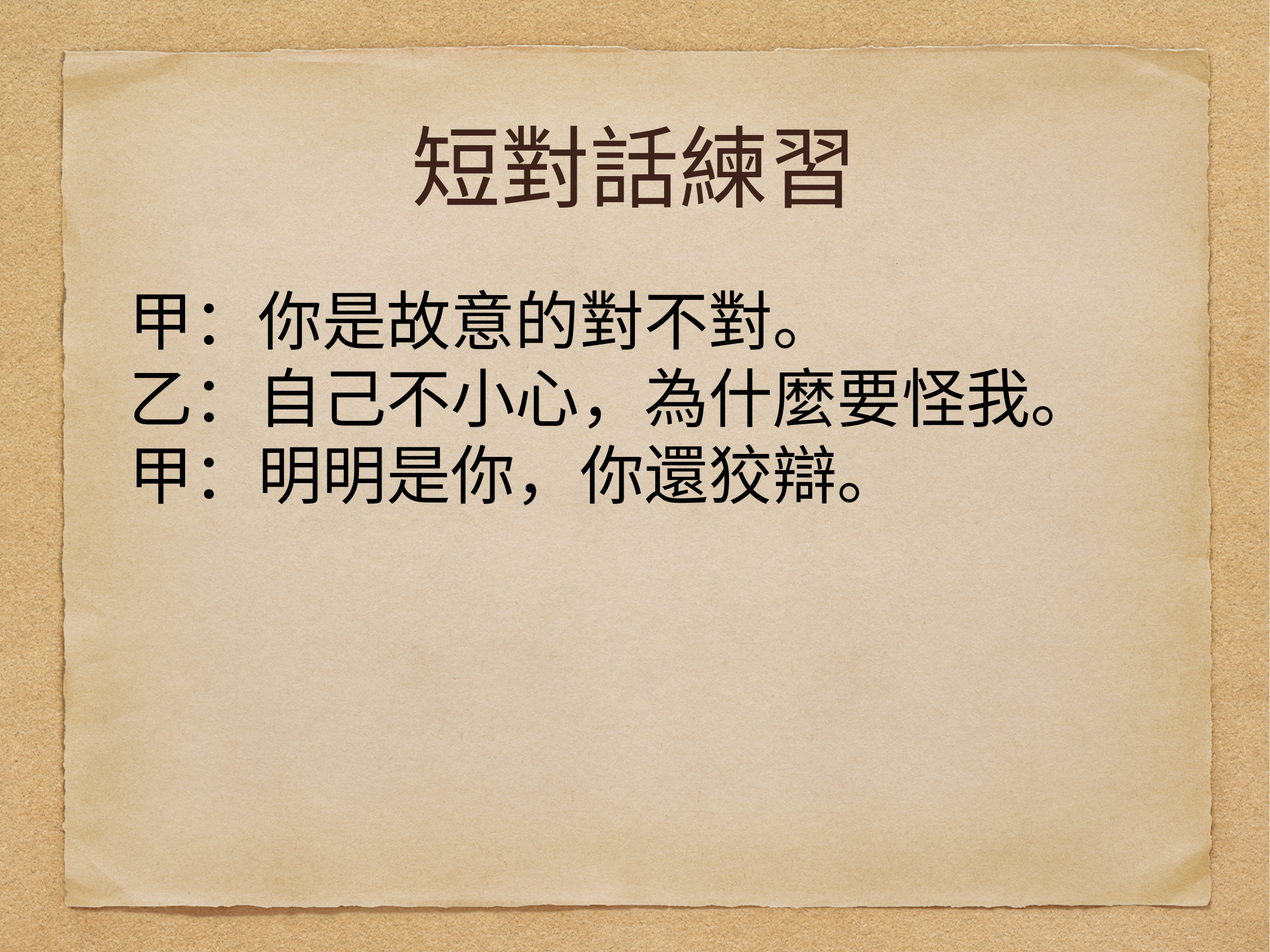

# 短對話練習
甲：你是故意的對不對。
乙：自己不小心，為什麼要怪我。
甲：明明是你，你還狡辯。